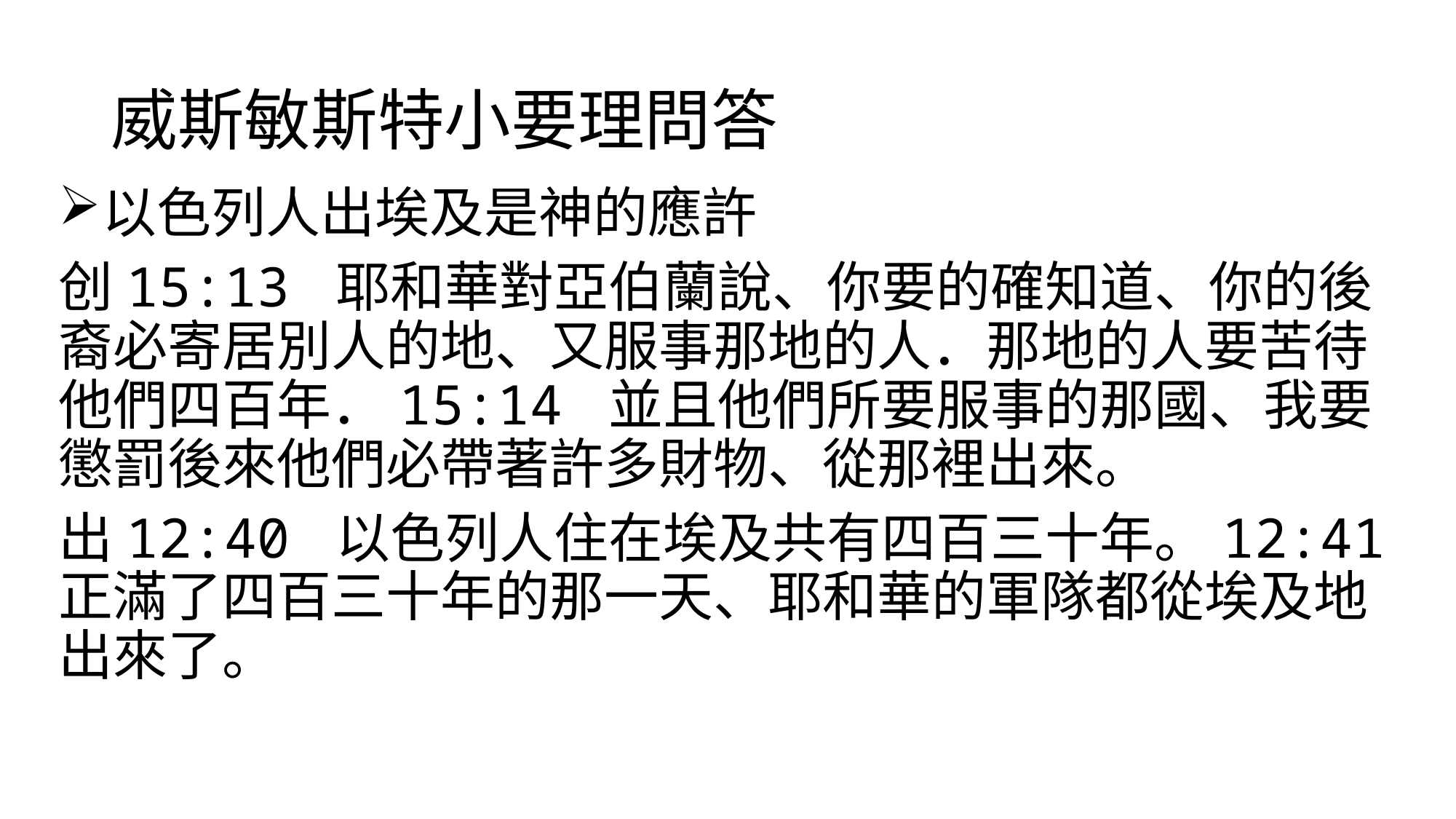

# 威斯敏斯特小要理問答
以色列人出埃及是神的應許
创15:13 耶和華對亞伯蘭說、你要的確知道、你的後裔必寄居別人的地、又服事那地的人．那地的人要苦待他們四百年．15:14 並且他們所要服事的那國、我要懲罰後來他們必帶著許多財物、從那裡出來。
出12:40 以色列人住在埃及共有四百三十年。12:41 正滿了四百三十年的那一天、耶和華的軍隊都從埃及地出來了。